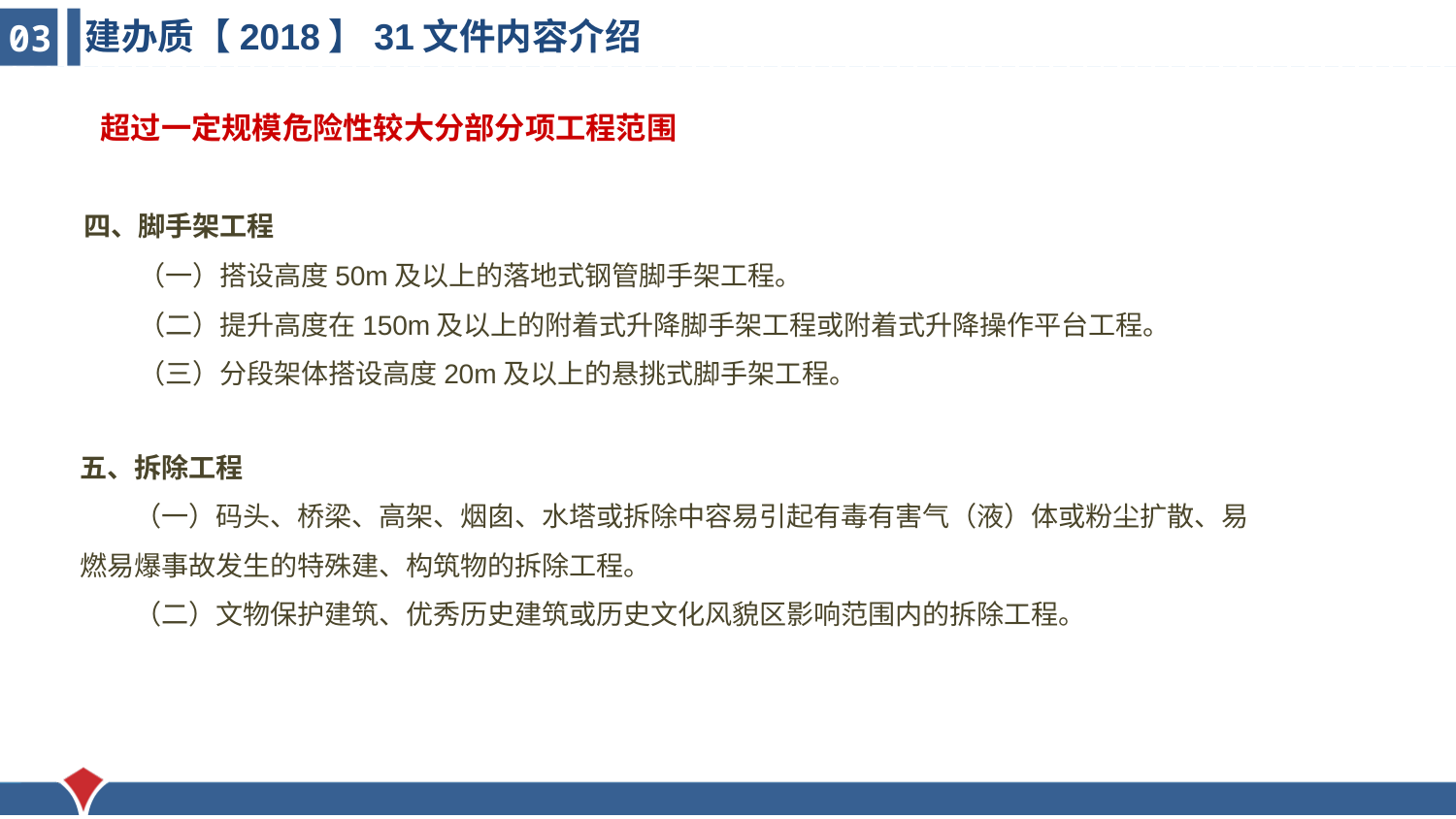

建办质【2018】31文件内容介绍
03
超过一定规模危险性较大分部分项工程范围
四、脚手架工程
　　（一）搭设高度50m及以上的落地式钢管脚手架工程。
　　（二）提升高度在150m及以上的附着式升降脚手架工程或附着式升降操作平台工程。
　　（三）分段架体搭设高度20m及以上的悬挑式脚手架工程。
五、拆除工程
　　（一）码头、桥梁、高架、烟囱、水塔或拆除中容易引起有毒有害气（液）体或粉尘扩散、易燃易爆事故发生的特殊建、构筑物的拆除工程。
　　（二）文物保护建筑、优秀历史建筑或历史文化风貌区影响范围内的拆除工程。